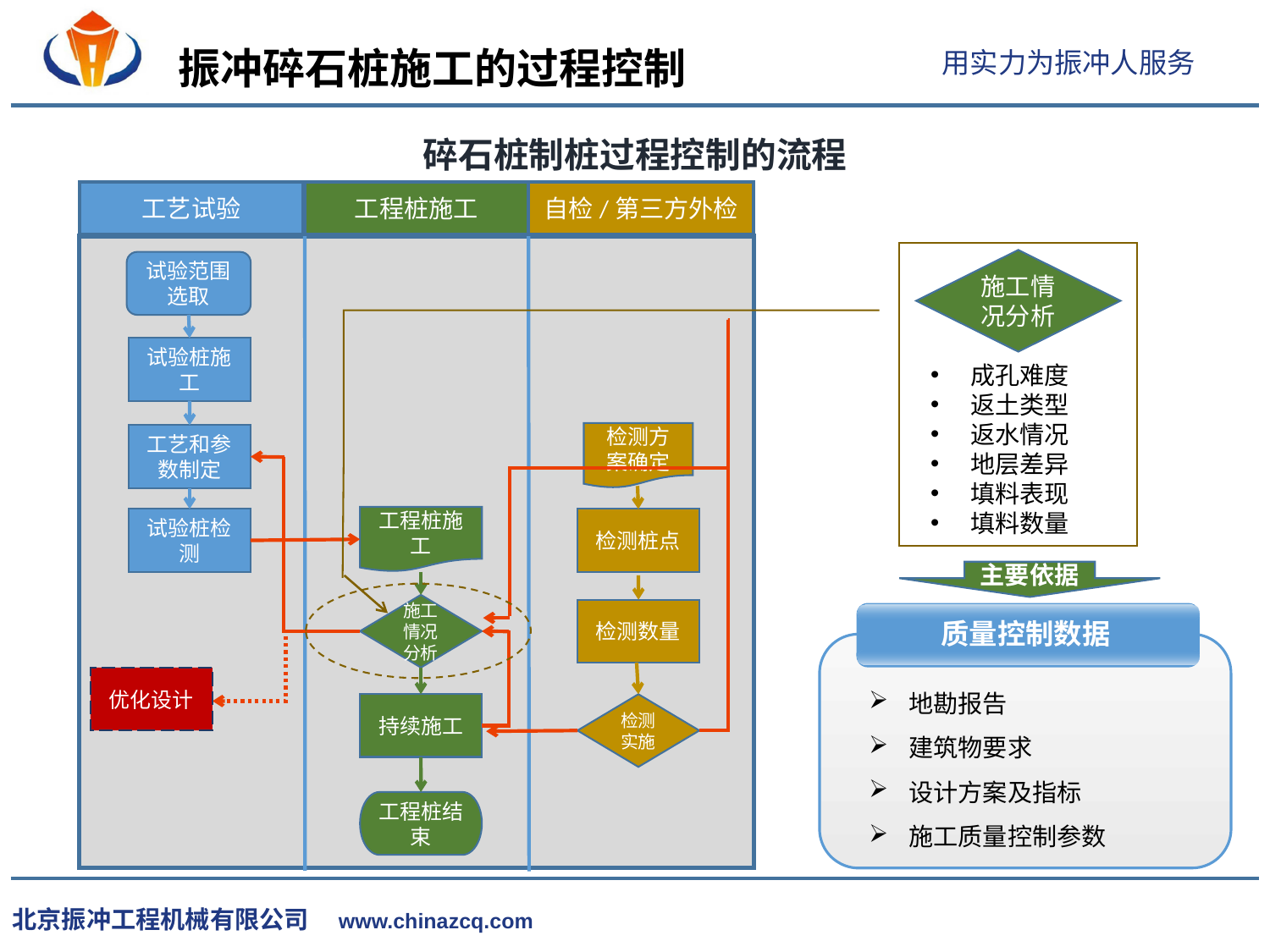

振冲碎石桩施工的过程控制
碎石桩制桩过程控制的流程
工艺试验
工程桩施工
自检/第三方外检

施工情况分析
试验范围选取
试验桩施工
成孔难度
返土类型
返水情况
地层差异
填料表现
填料数量
检测方案确定
工艺和参数制定
工程桩施工
试验桩检测
检测桩点
主要依据

施工情况分析
检测数量

质量控制数据

地勘报告
建筑物要求
设计方案及指标
施工质量控制参数
优化设计
持续施工
检测实施
工程桩结束